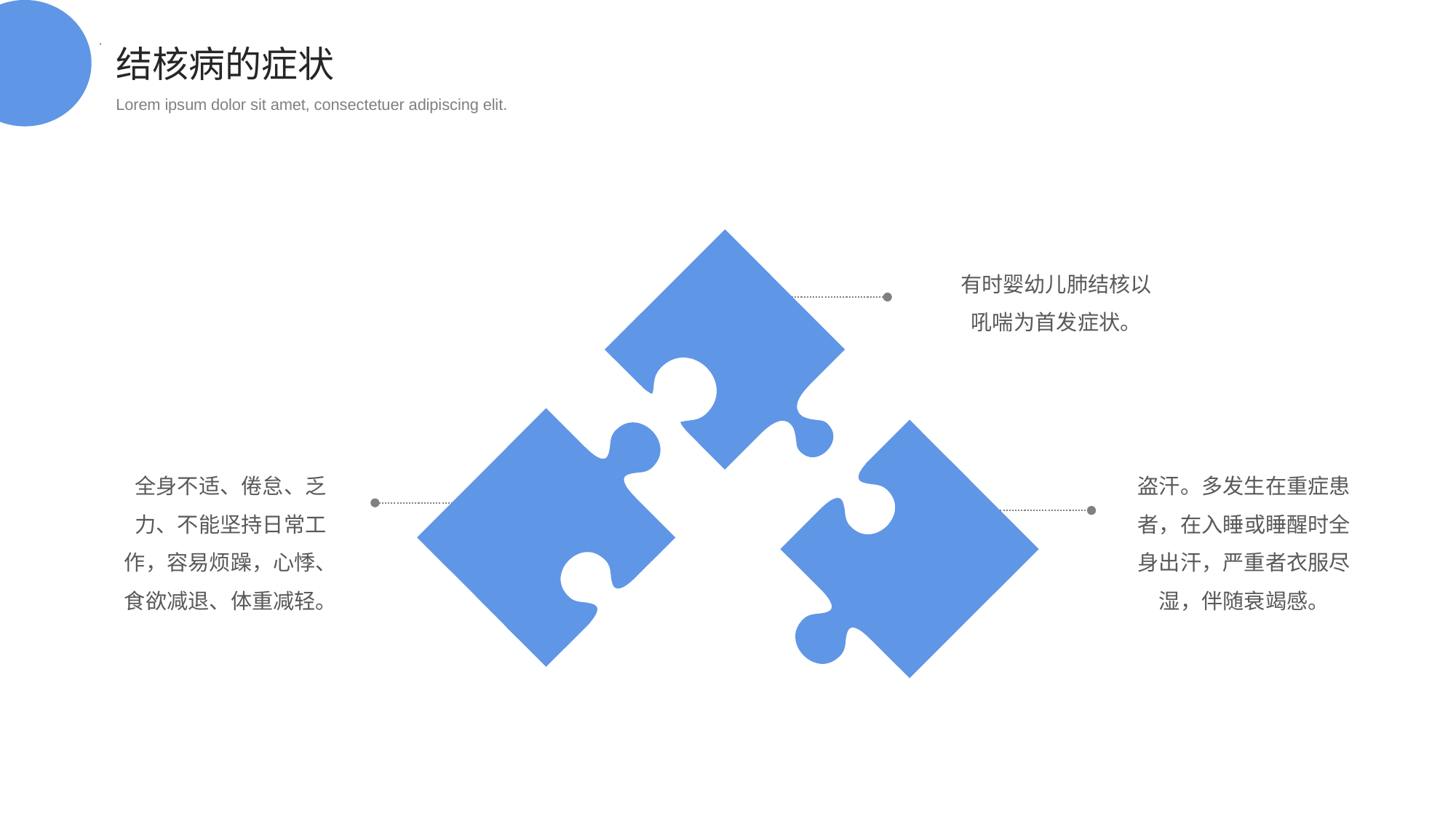

结核病的症状
Lorem ipsum dolor sit amet, consectetuer adipiscing elit.

有时婴幼儿肺结核以吼喘为首发症状。

全身不适、倦怠、乏力、不能坚持日常工作，容易烦躁，心悸、食欲减退、体重减轻。
盗汗。多发生在重症患者，在入睡或睡醒时全身出汗，严重者衣服尽湿，伴随衰竭感。